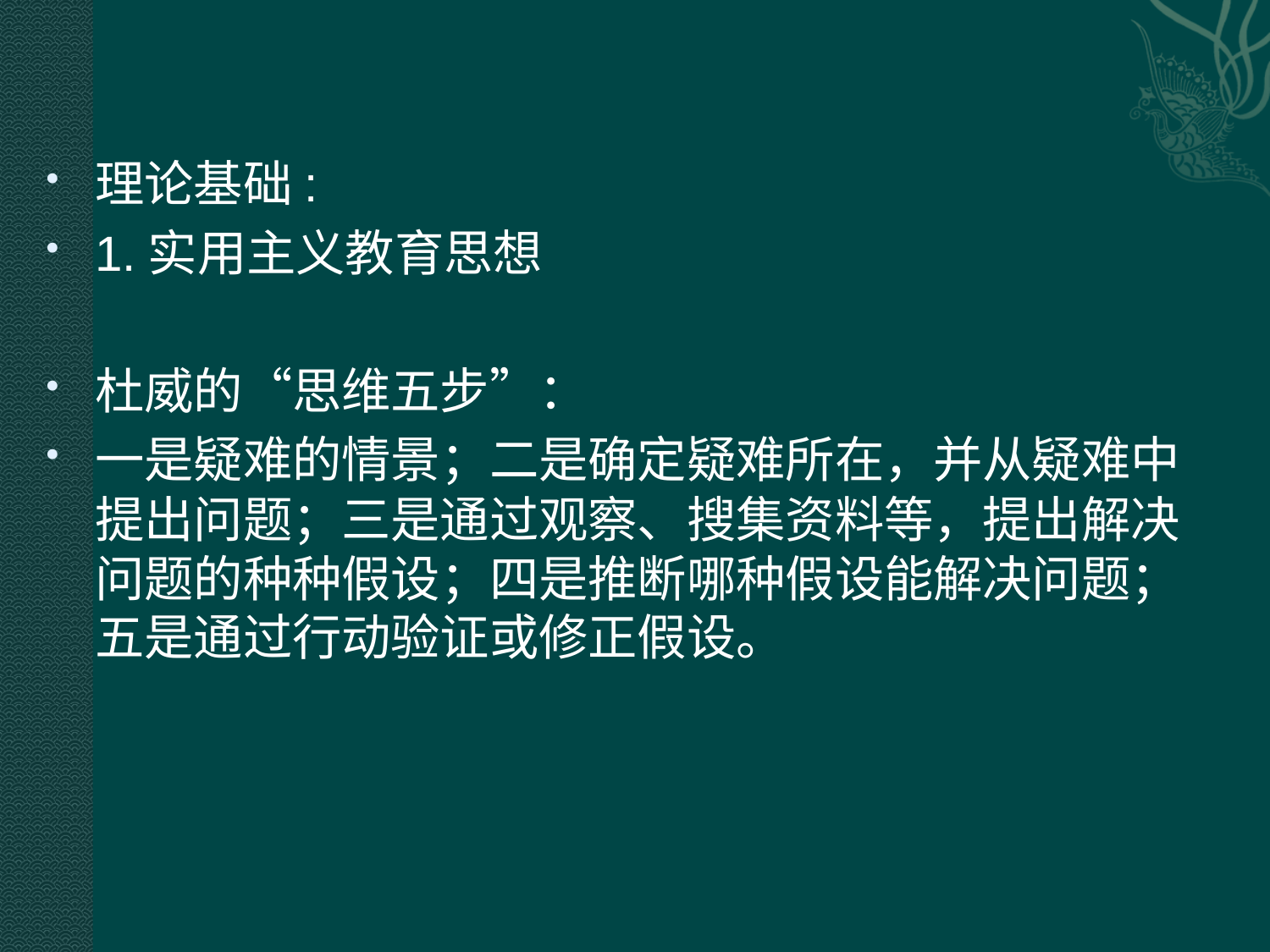

#
理论基础:
1.实用主义教育思想

杜威的“思维五步”：
一是疑难的情景；二是确定疑难所在，并从疑难中提出问题；三是通过观察、搜集资料等，提出解决问题的种种假设；四是推断哪种假设能解决问题；五是通过行动验证或修正假设。